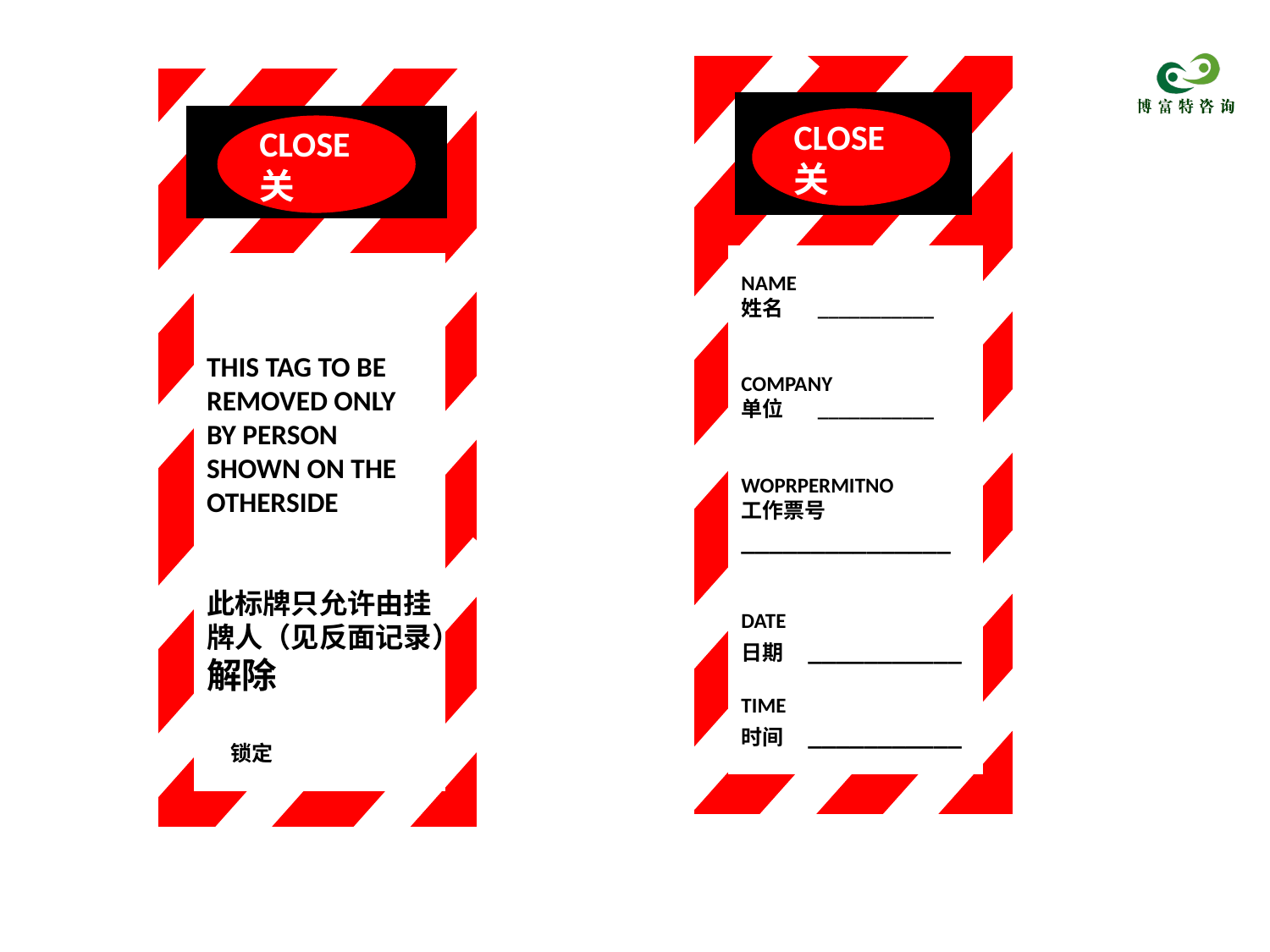

CLOSE
关

CLOSE
关

NAME
姓名      ___________

COMPANY
单位      ___________

WOPRPERMITNO
工作票号
_______________

DATE
日期    ___________

TIME
时间    ___________
THIS TAG TO BE
REMOVED ONLY
BY PERSON
SHOWN ON THE
OTHERSIDE

此标牌只允许由挂
牌人（见反面记录）
解除

锁定